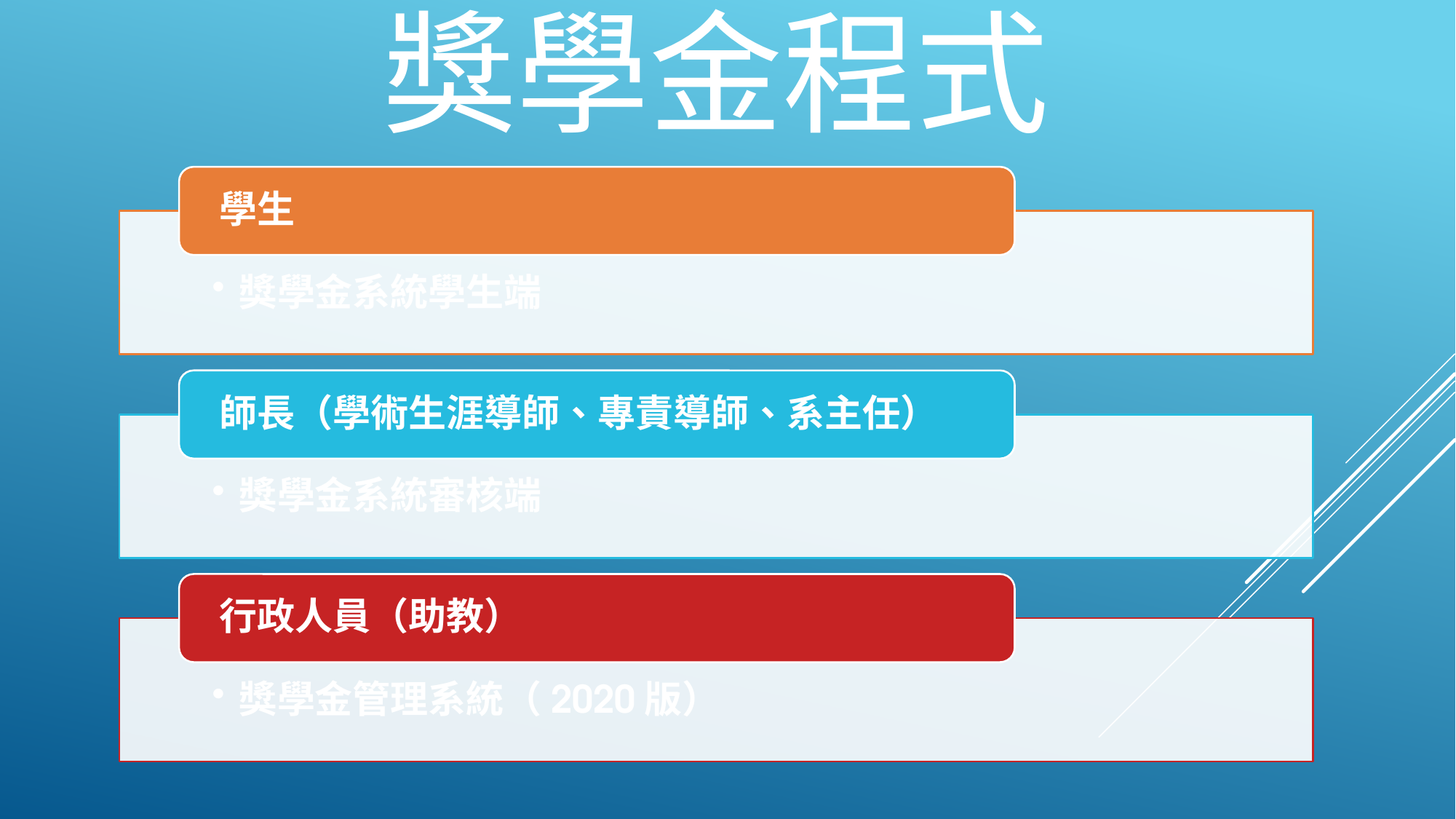

# 獎學金程式
獎學金系統學生端
學生
獎學金系統審核端
師長（學術生涯導師、專責導師、系主任）
獎學金管理系統（2020版）
行政人員（助教）